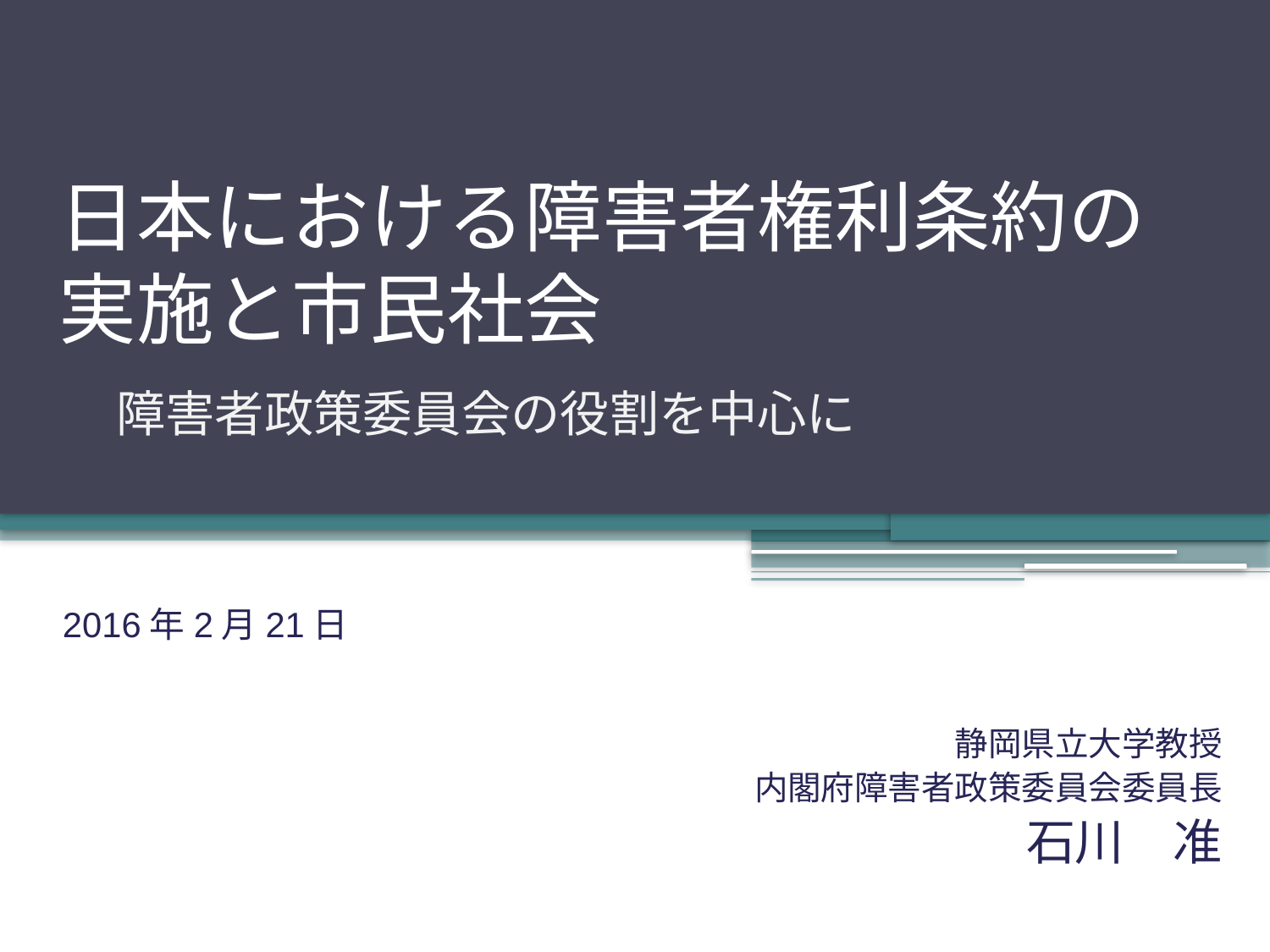

# 日本における障害者権利条約の実施と市民社会
障害者政策委員会の役割を中心に
2016年2月21日
静岡県立大学教授
内閣府障害者政策委員会委員長
石川　准